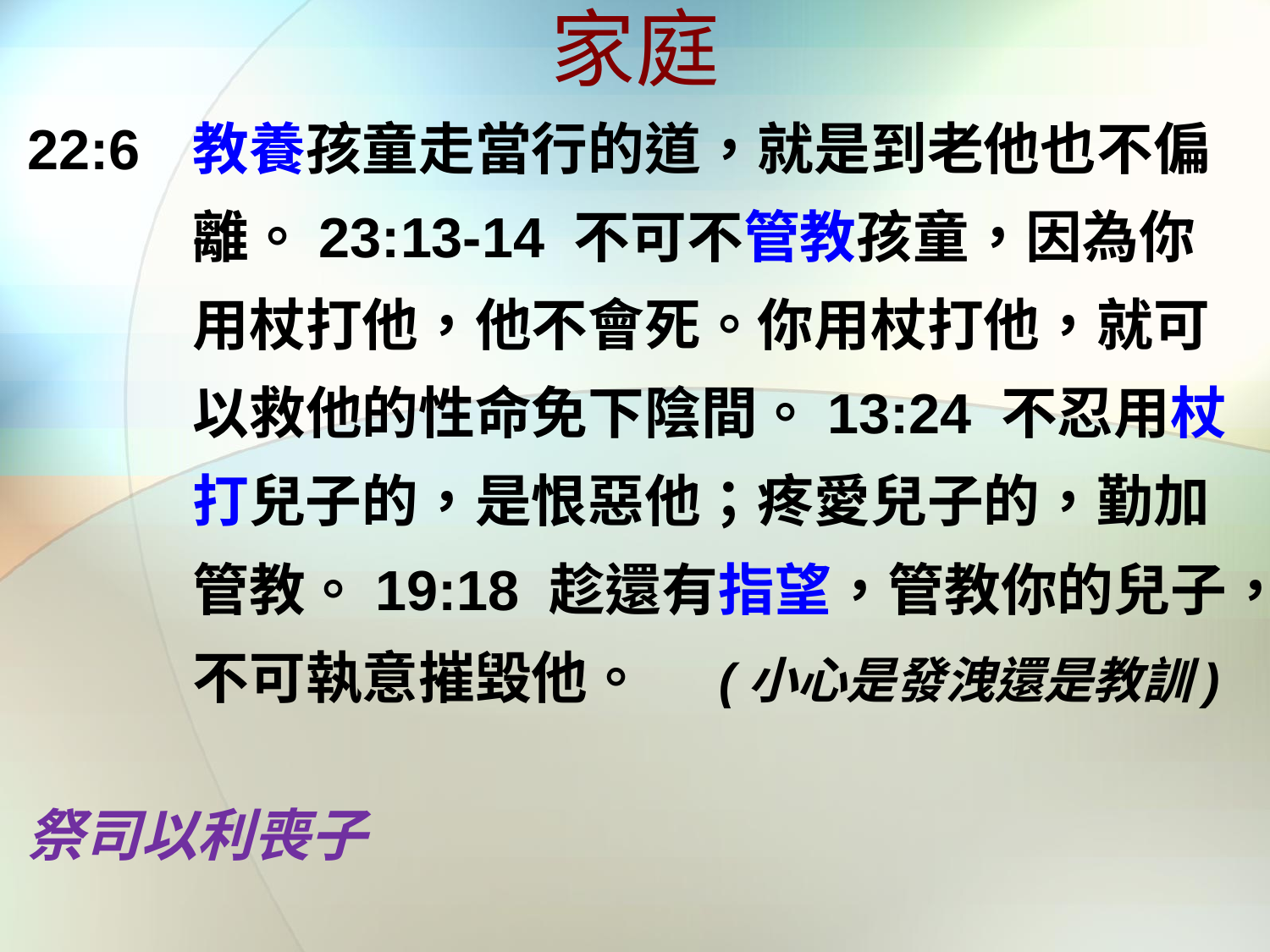

# 家庭
22:6	教養孩童走當行的道，就是到老他也不偏離。23:13-14 不可不管教孩童，因為你用杖打他，他不會死。你用杖打他，就可以救他的性命免下陰間。13:24 不忍用杖打兒子的，是恨惡他；疼愛兒子的，勤加管教。19:18 趁還有指望，管教你的兒子，不可執意摧毀他。     (小心是發洩還是教訓)

祭司以利喪子